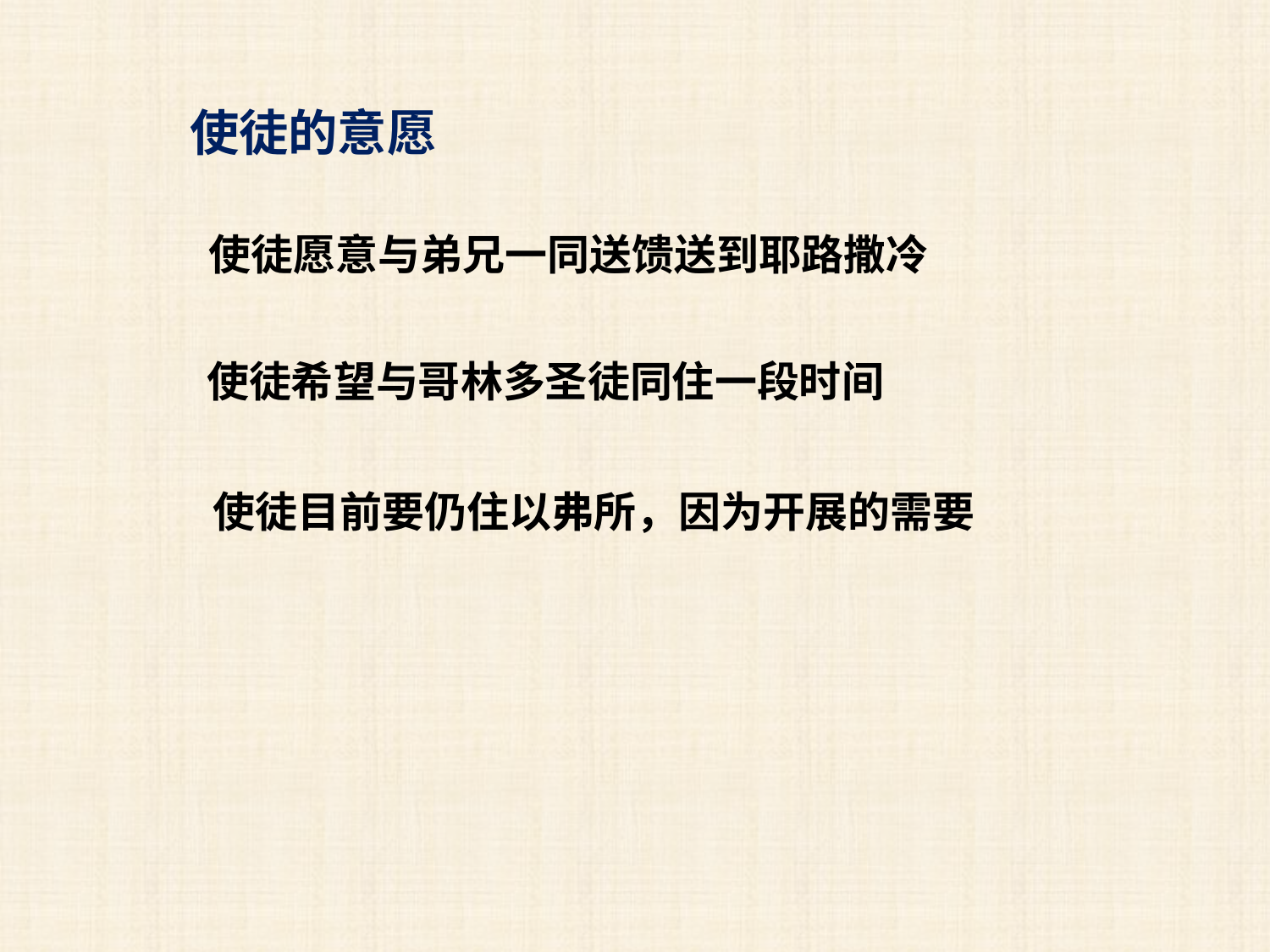

使徒的意愿
使徒愿意与弟兄一同送馈送到耶路撒冷
使徒希望与哥林多圣徒同住一段时间
使徒目前要仍住以弗所，因为开展的需要